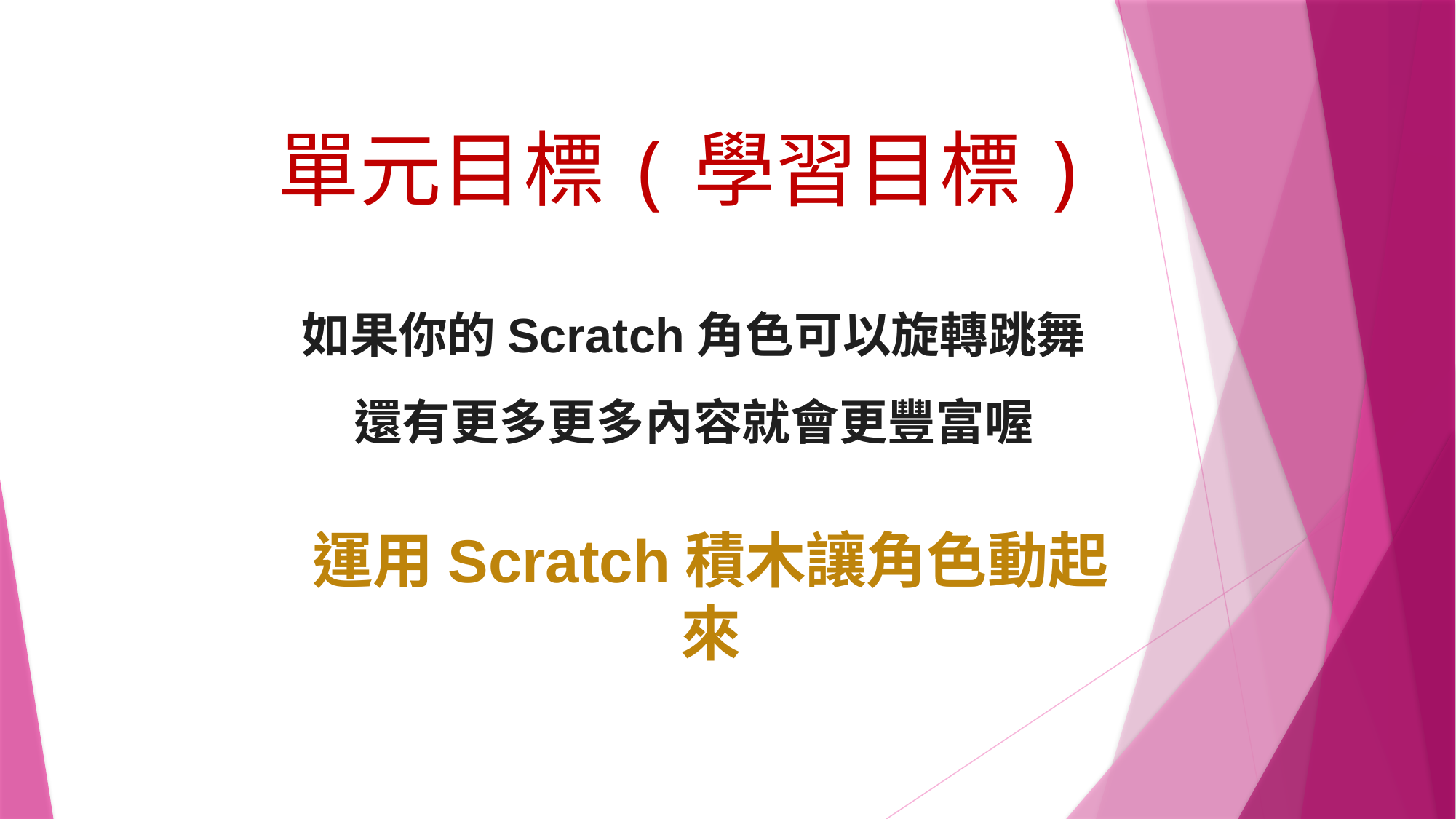

# 單元目標(學習目標)
如果你的Scratch角色可以旋轉跳舞
還有更多更多內容就會更豐富喔

運用Scratch積木讓角色動起來